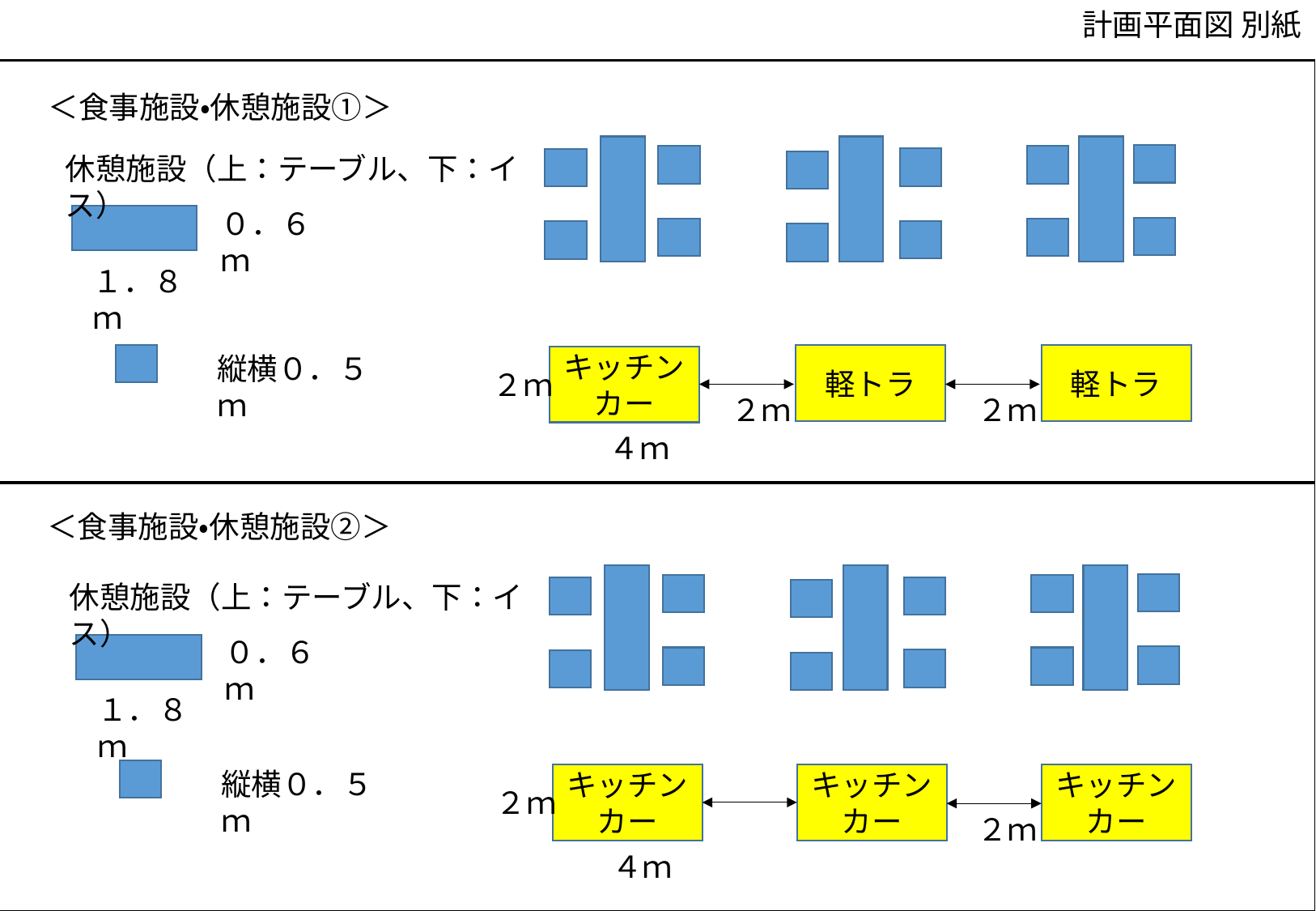

計画平面図 別紙

＜食事施設・休憩施設①＞
休憩施設（上：テーブル、下：イス）

０．６ｍ

１．８ｍ
縦横０．５ｍ

軽トラ
軽トラ
キッチンカー
２ｍ
２ｍ
２ｍ
４ｍ

＜食事施設・休憩施設②＞
休憩施設（上：テーブル、下：イス）

０．６ｍ

１．８ｍ
縦横０．５ｍ

キッチンカー
キッチンカー
キッチンカー
２ｍ
２ｍ
４ｍ